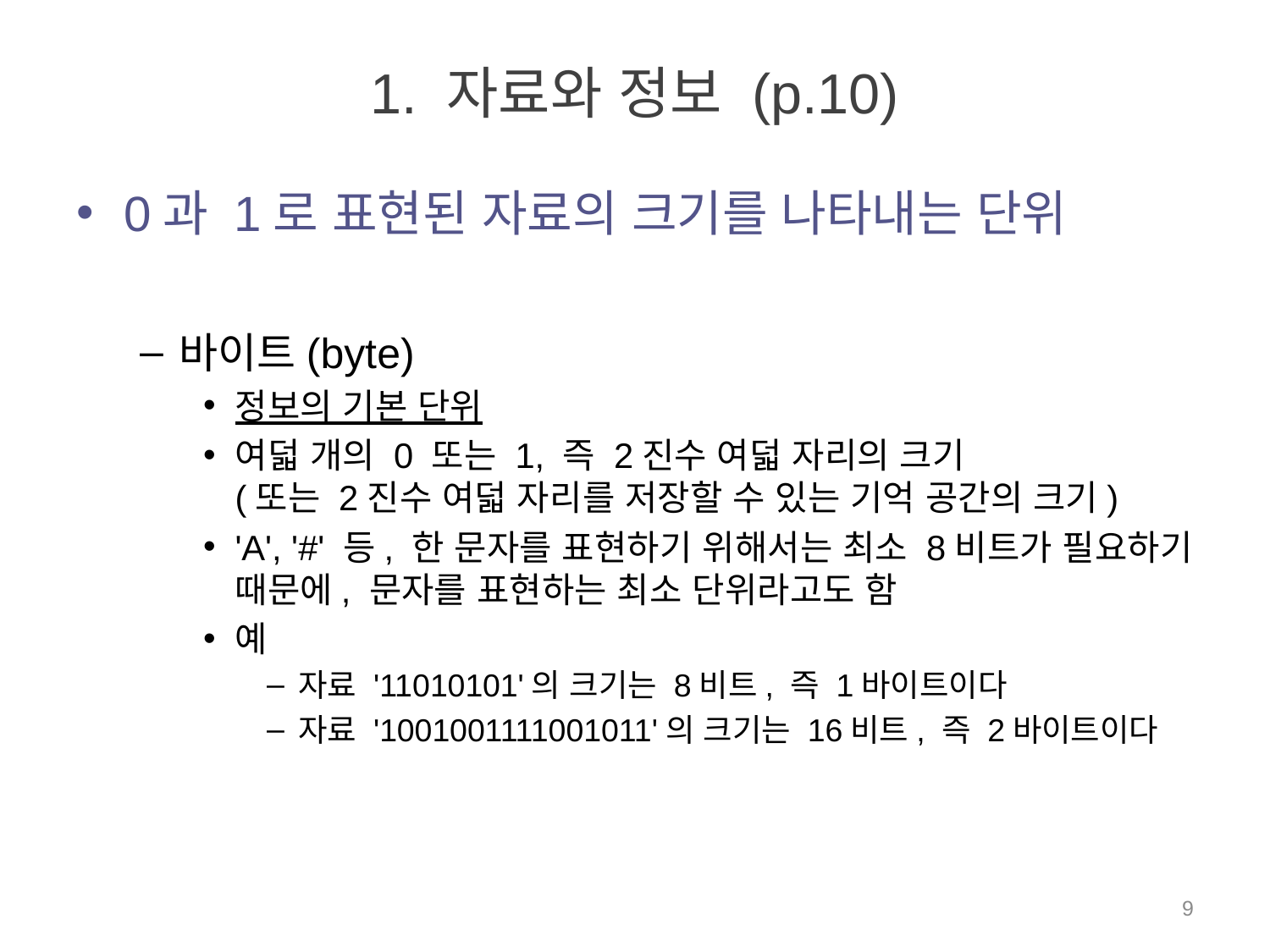

# 1. 자료와 정보 (p.10)
0과 1로 표현된 자료의 크기를 나타내는 단위

바이트(byte)
정보의 기본 단위
여덟 개의 0 또는 1, 즉 2진수 여덟 자리의 크기
(또는 2진수 여덟 자리를 저장할 수 있는 기억 공간의 크기)
'A', '#' 등, 한 문자를 표현하기 위해서는 최소 8비트가 필요하기 때문에, 문자를 표현하는 최소 단위라고도 함
예
자료 '11010101'의 크기는 8비트, 즉 1바이트이다
자료 '1001001111001011'의 크기는 16비트, 즉 2바이트이다
9